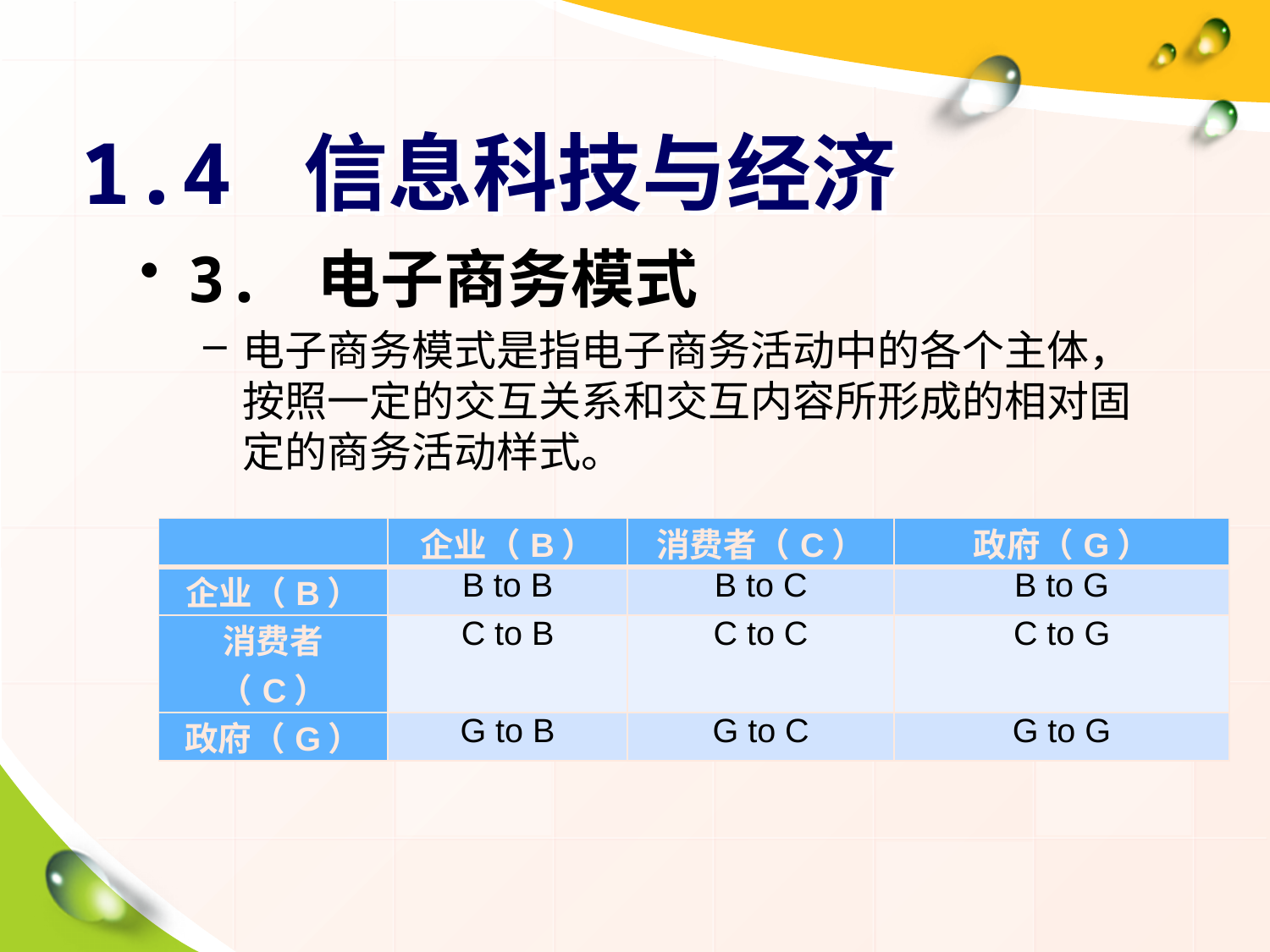

# 1.4 信息科技与经济
3. 电子商务模式
电子商务模式是指电子商务活动中的各个主体，按照一定的交互关系和交互内容所形成的相对固定的商务活动样式。

|  | 企业（B） | 消费者（C） | 政府（G） |
| --- | --- | --- | --- |
| 企业（B） | B to B | B to C | B to G |
| 消费者（C） | C to B | C to C | C to G |
| 政府（G） | G to B | G to C | G to G |